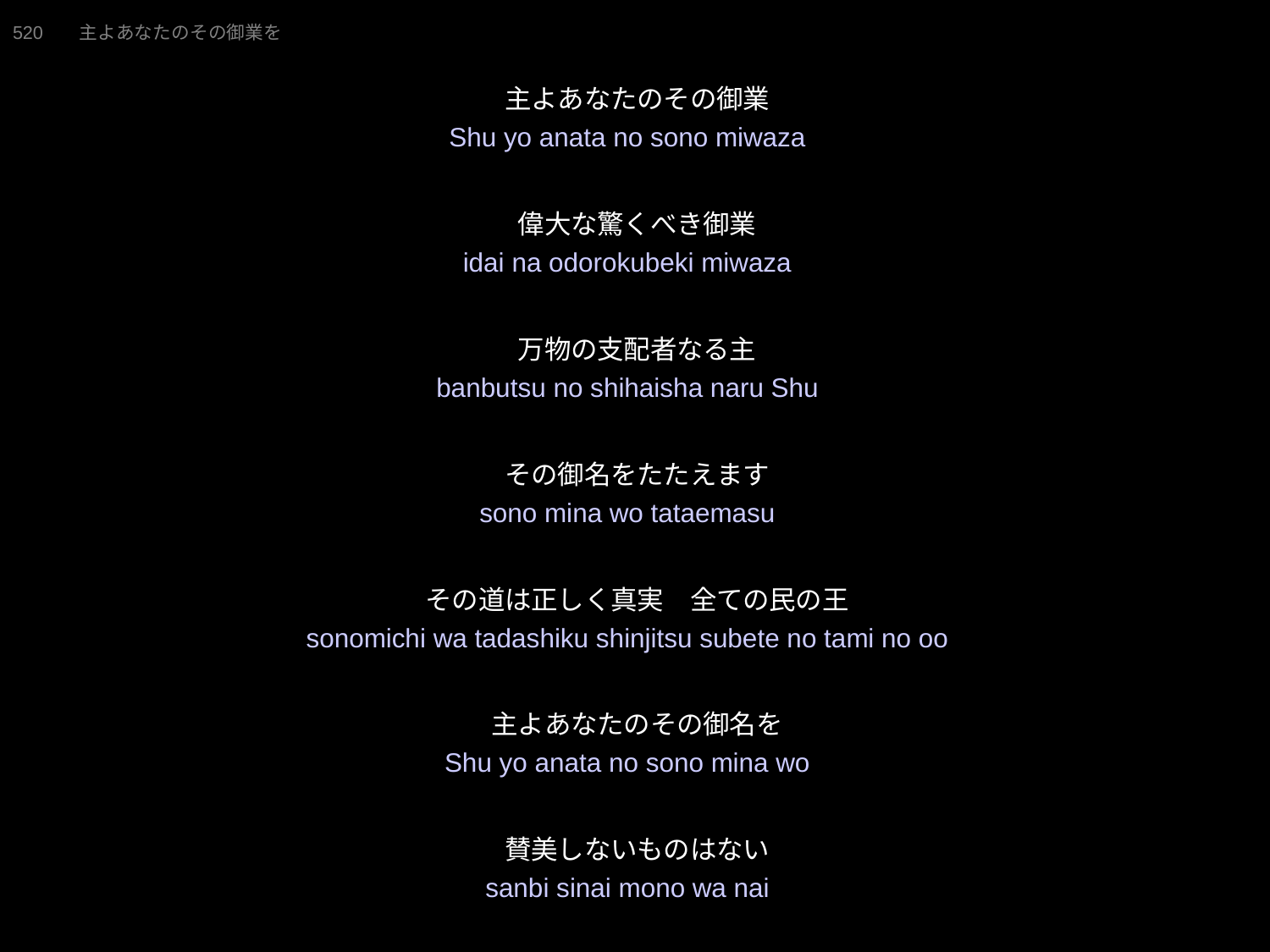

520  　主よあなたのその御業を
190915_pp-beto.ppt
しゅよあなたのそのみわざ
★W
★W
主よあなたのその御業

偉大な驚くべき御業

万物の支配者なる主

その御名をたたえます

その道は正しく真実　全ての民の王

主よあなたのその御名を

賛美しないものはない

ただ一人聖なる方の前に　ひれ伏しあがめます
★４
★５
Shu yo anata no sono miwaza

idai na odorokubeki miwaza

banbutsu no shihaisha naru Shu

sono mina wo tataemasu

sonomichi wa tadashiku shinjitsu subete no tami no oo

Shu yo anata no sono mina wo

sanbi sinai mono wa nai

tada hitori seinaru kata no mae ni hirefushi agamemasu